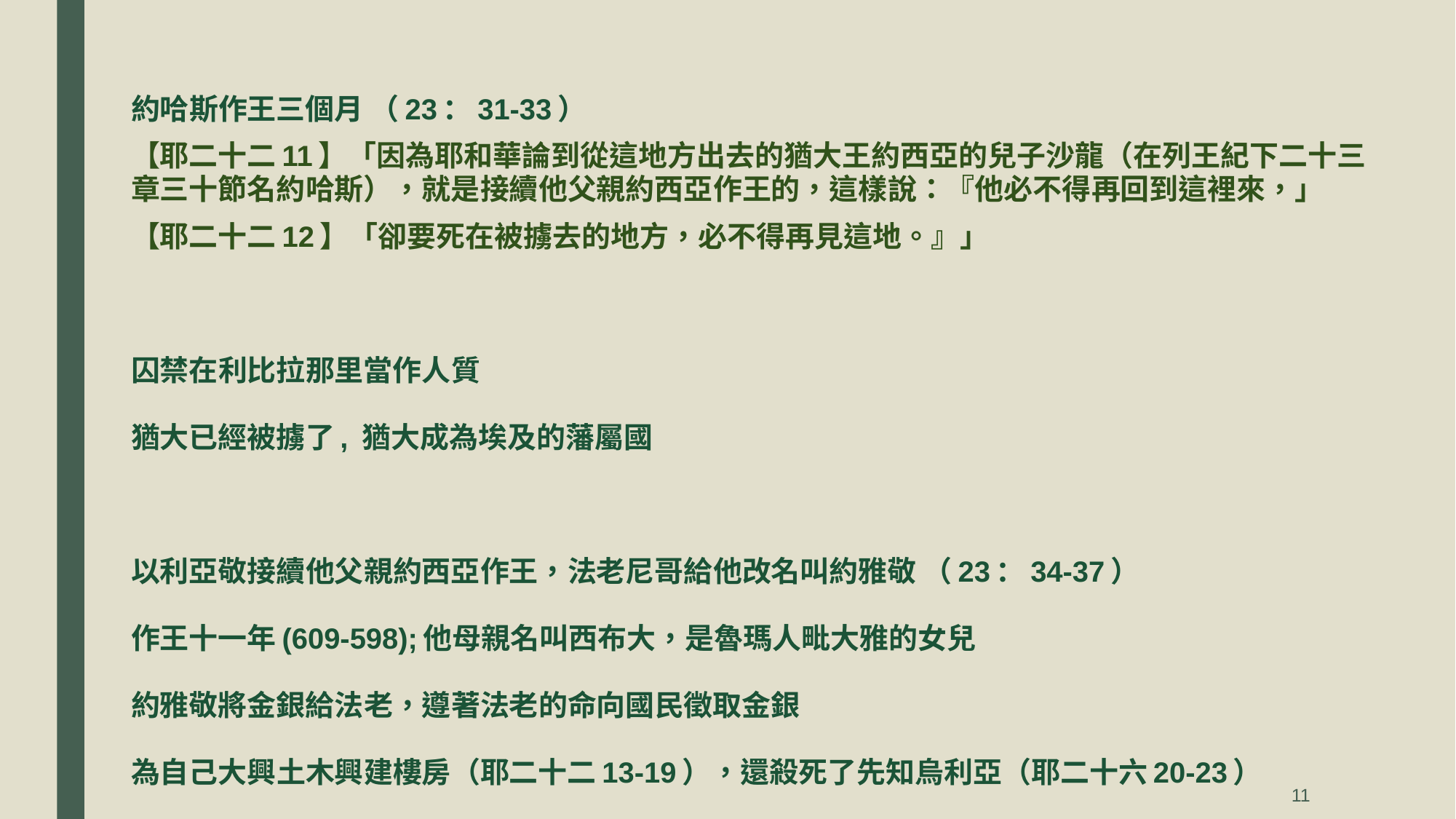

約哈斯作王三個月 （23：31-33）
【耶二十二11】「因為耶和華論到從這地方出去的猶大王約西亞的兒子沙龍（在列王紀下二十三章三十節名約哈斯），就是接續他父親約西亞作王的，這樣說：『他必不得再回到這裡來，」
【耶二十二12】「卻要死在被擄去的地方，必不得再見這地。』」

囚禁在利比拉那里當作人質
猶大已經被擄了, 猶大成為埃及的藩屬國

以利亞敬接續他父親約西亞作王，法老尼哥給他改名叫約雅敬 （23：34-37）
作王十一年(609-598);他母親名叫西布大，是魯瑪人毗大雅的女兒
約雅敬將金銀給法老，遵著法老的命向國民徵取金銀
為自己大興土木興建樓房（耶二十二13-19），還殺死了先知烏利亞（耶二十六20-23）

11